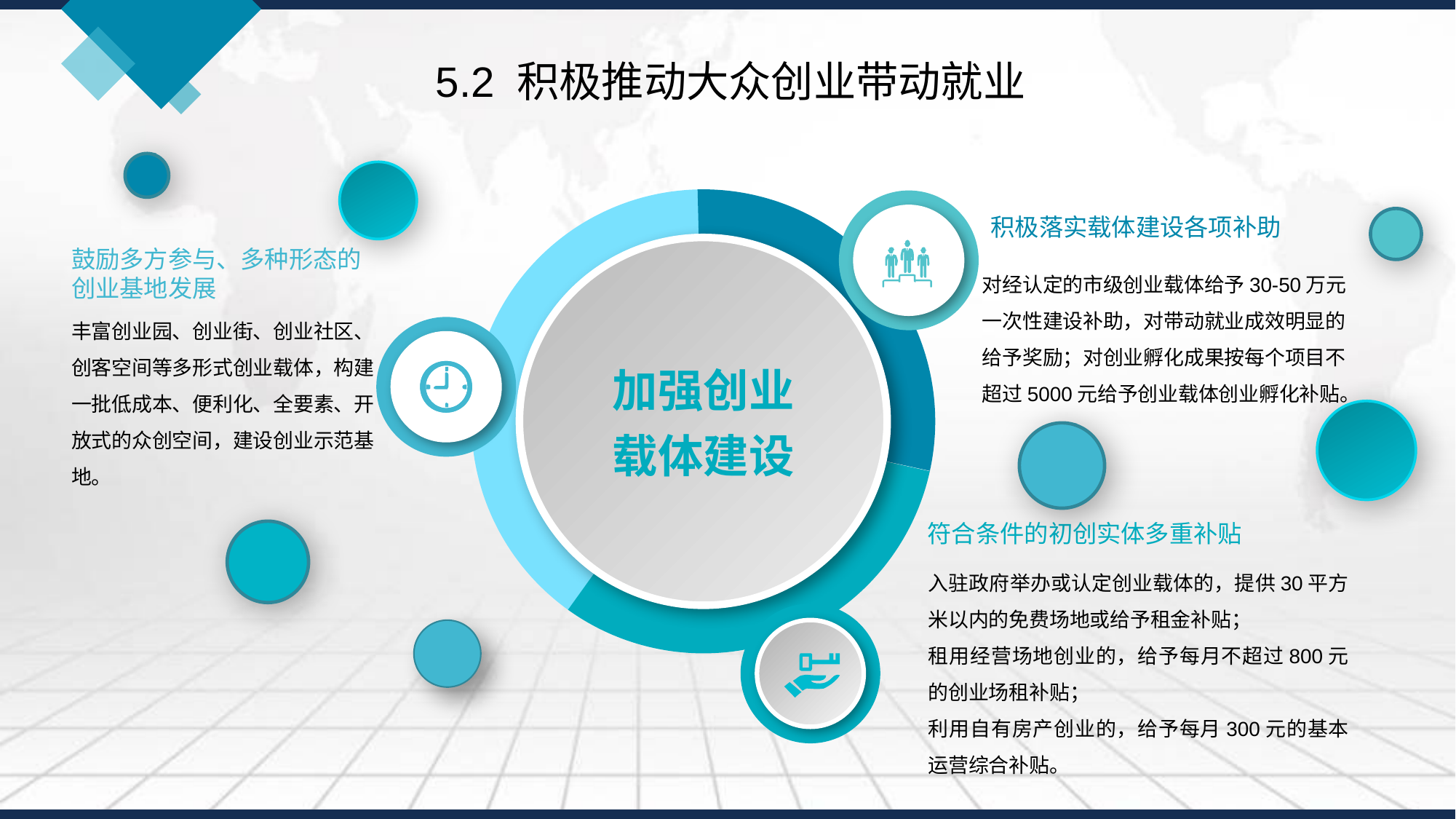

5.2 积极推动大众创业带动就业

加强创业载体建设

积极落实载体建设各项补助
对经认定的市级创业载体给予30-50万元一次性建设补助，对带动就业成效明显的给予奖励；对创业孵化成果按每个项目不超过5000元给予创业载体创业孵化补贴。

鼓励多方参与、多种形态的创业基地发展
丰富创业园、创业街、创业社区、创客空间等多形式创业载体，构建一批低成本、便利化、全要素、开放式的众创空间，建设创业示范基地。

符合条件的初创实体多重补贴
入驻政府举办或认定创业载体的，提供30平方米以内的免费场地或给予租金补贴；
租用经营场地创业的，给予每月不超过800元的创业场租补贴；
利用自有房产创业的，给予每月300元的基本运营综合补贴。